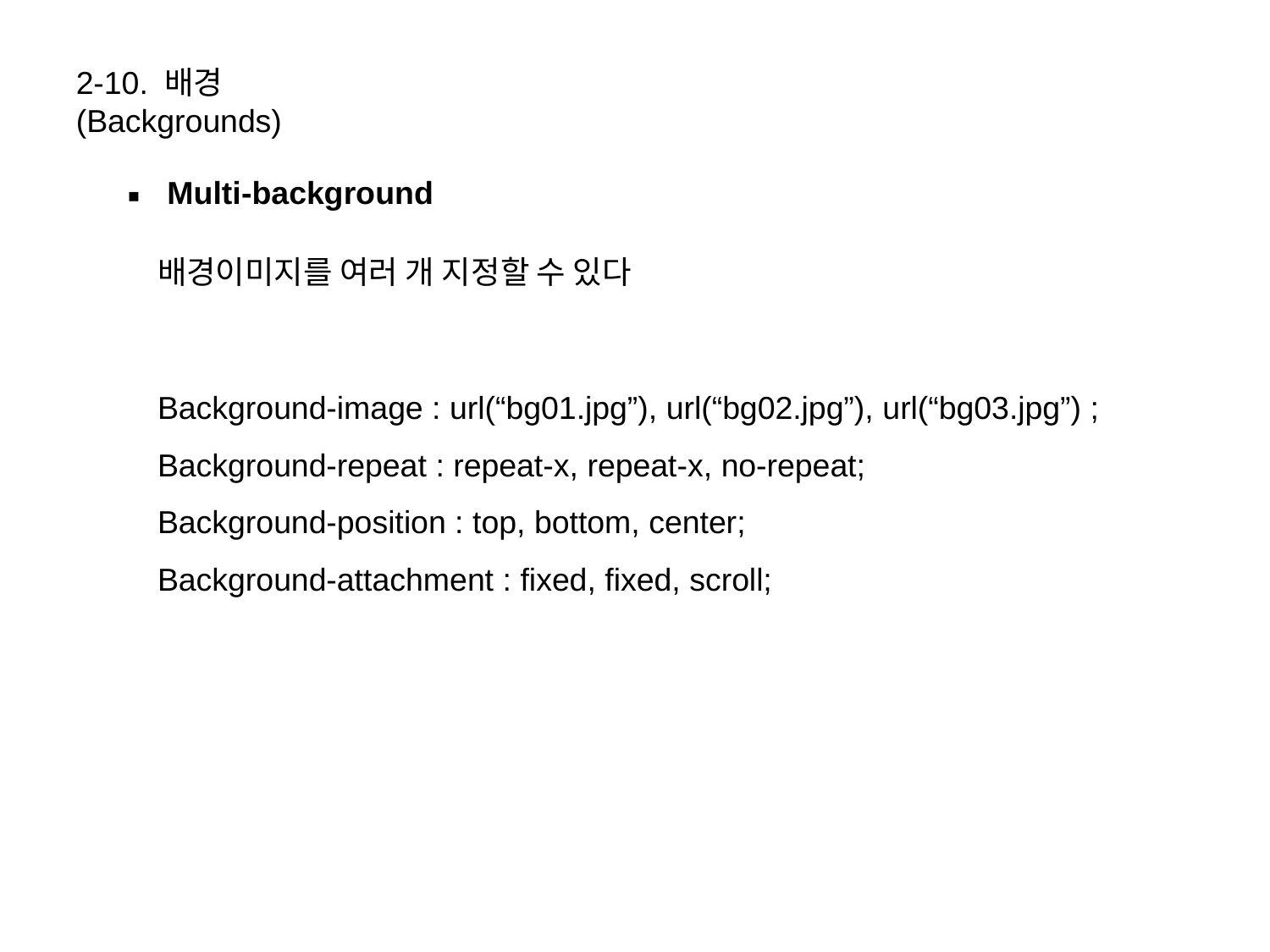

2-10. 배경(Backgrounds)
Multi-background
배경이미지를 여러 개 지정할 수 있다
Background-image : url(“bg01.jpg”), url(“bg02.jpg”), url(“bg03.jpg”) ;
Background-repeat : repeat-x, repeat-x, no-repeat;
Background-position : top, bottom, center;
Background-attachment : fixed, fixed, scroll;